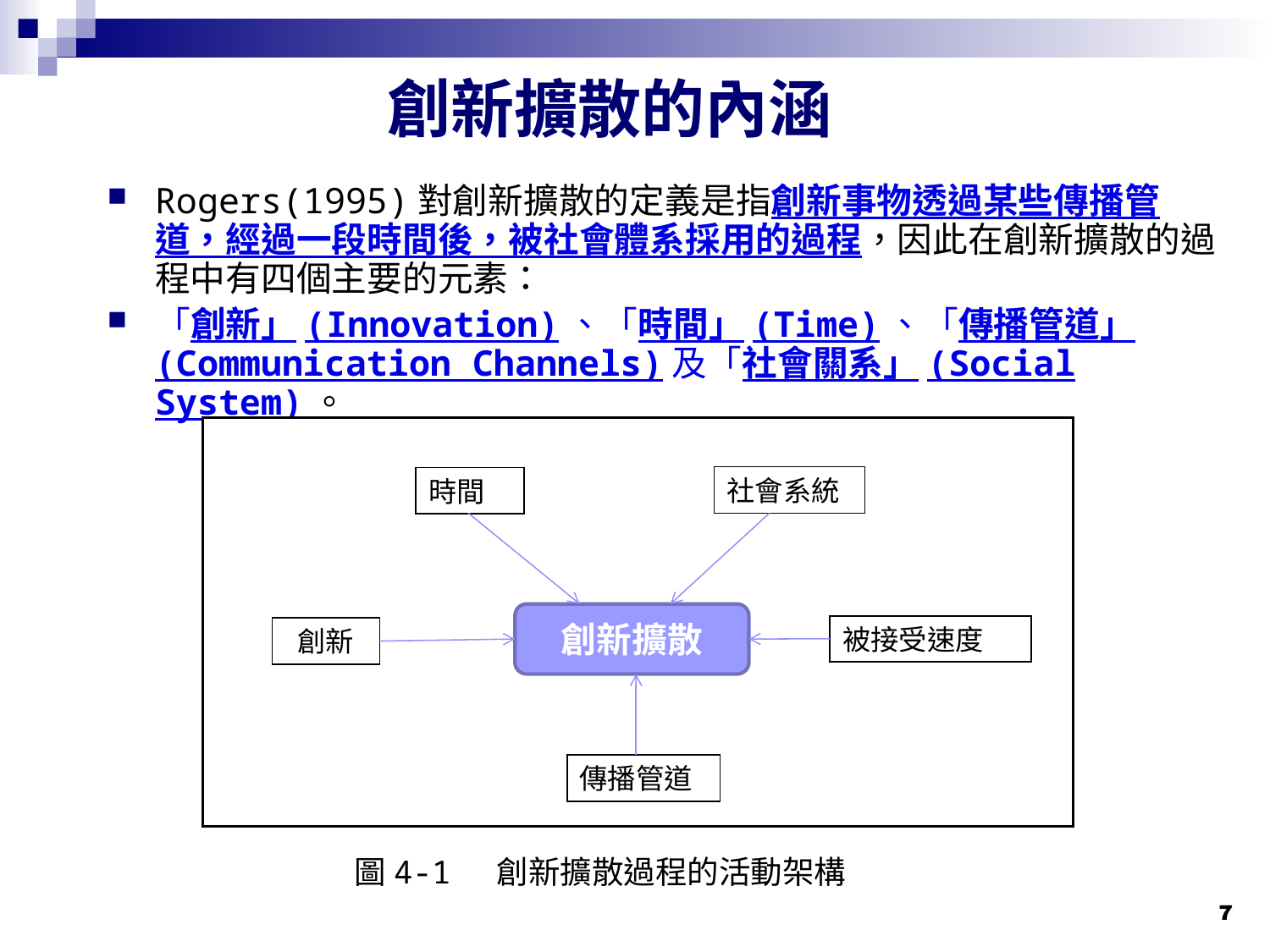

創新擴散的內涵
Rogers(1995)對創新擴散的定義是指創新事物透過某些傳播管道，經過一段時間後，被社會體系採用的過程，因此在創新擴散的過程中有四個主要的元素：
「創新」(Innovation)、「時間」(Time)、「傳播管道」(Communication Channels)及「社會關系」(Social System)。

社會系統
時間
創新擴散
被接受速度
創新
傳播管道
圖4-1  創新擴散過程的活動架構
7